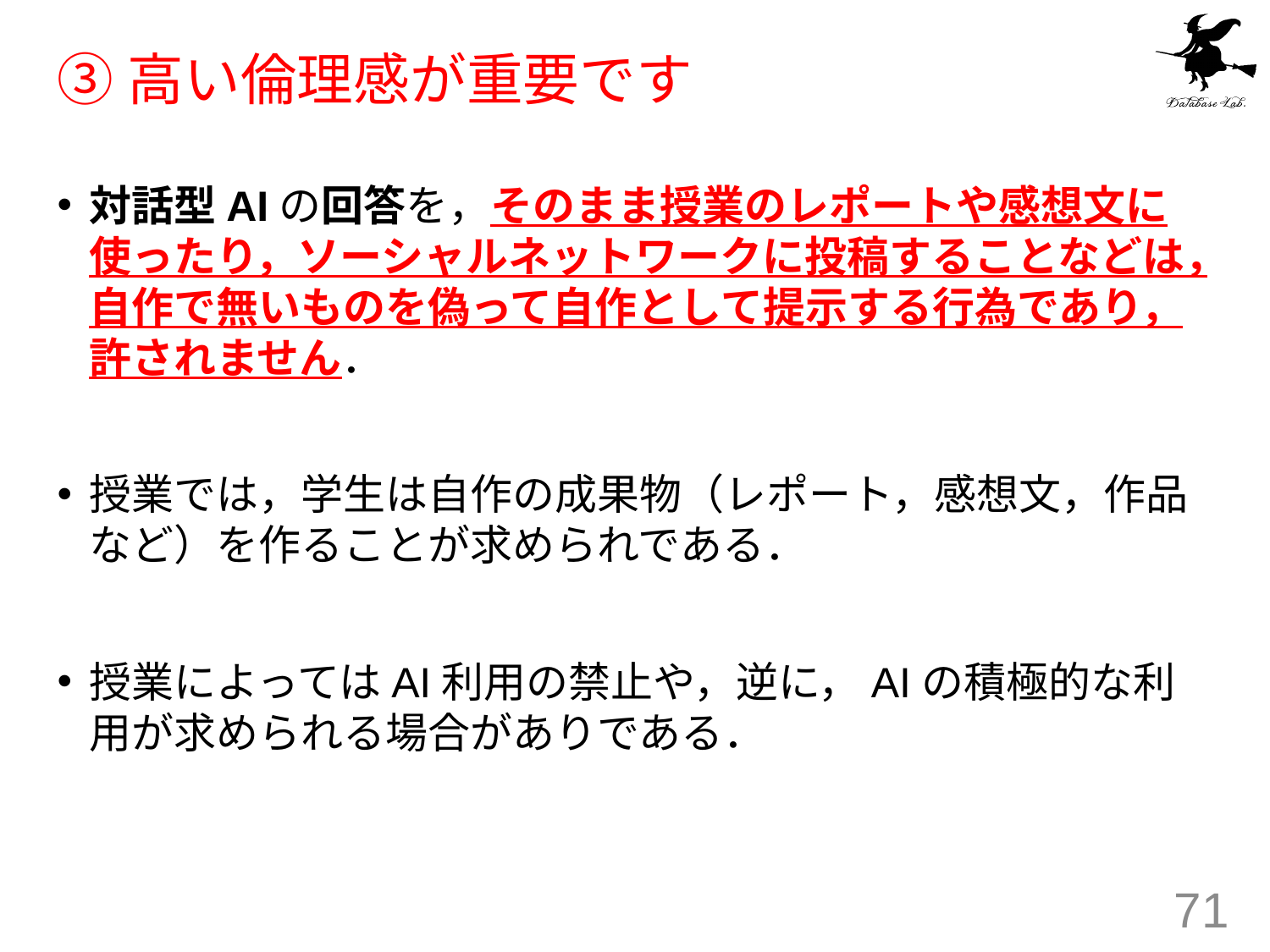

# ③高い倫理感が重要です
対話型AIの回答を，そのまま授業のレポートや感想文に使ったり，ソーシャルネットワークに投稿することなどは，自作で無いものを偽って自作として提示する行為であり，許されません．

授業では，学生は自作の成果物（レポート，感想文，作品など）を作ることが求められである．

授業によってはAI利用の禁止や，逆に，AIの積極的な利用が求められる場合がありである．
71